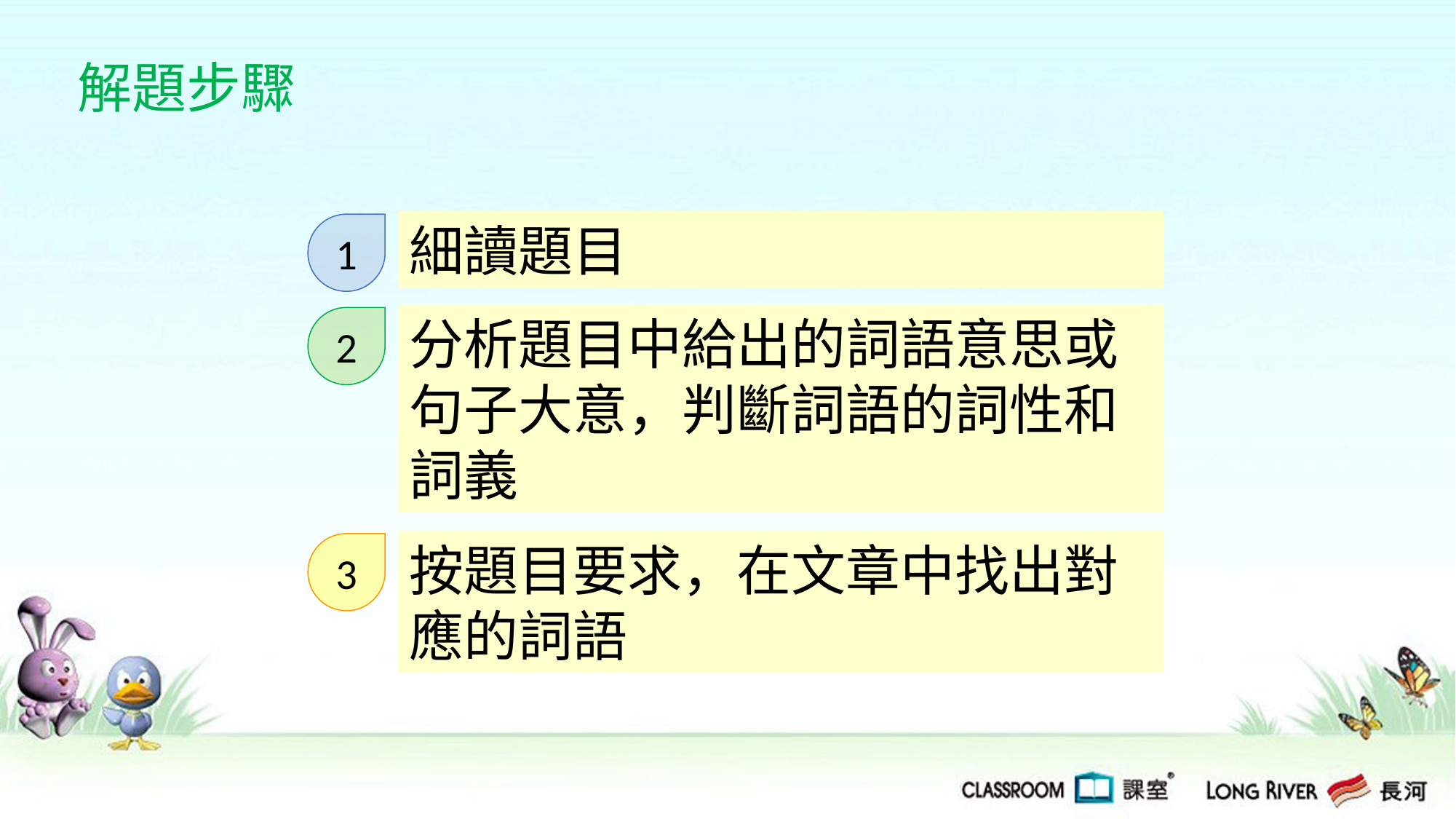

解題步驟
細讀題目
1
分析題目中給出的詞語意思或句子大意，判斷詞語的詞性和詞義
2
按題目要求，在文章中找出對應的詞語
3